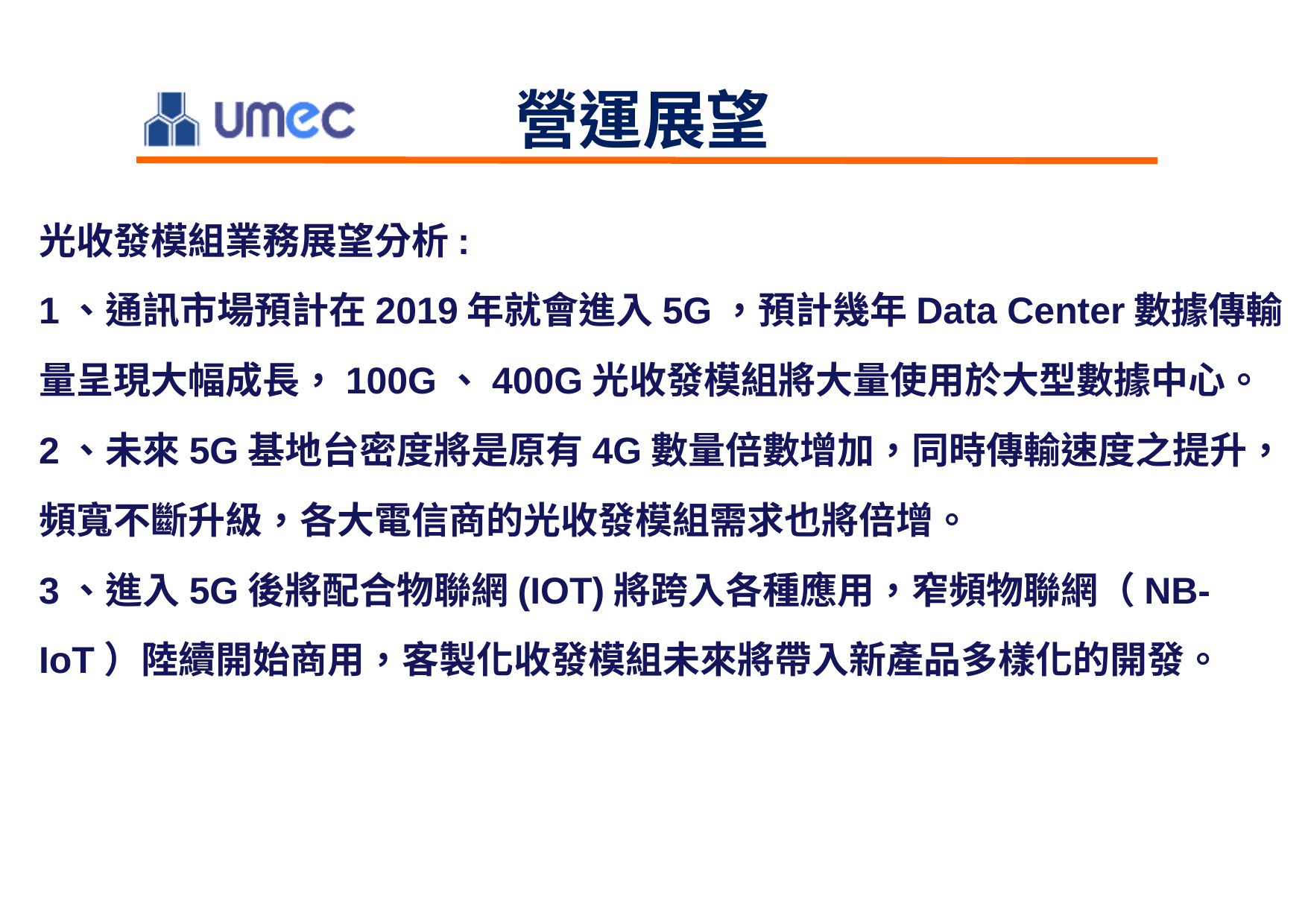

營運展望

光收發模組業務展望分析:
1、通訊市場預計在2019年就會進入5G，預計幾年Data Center數據傳輸量呈現大幅成長，100G、400G光收發模組將大量使用於大型數據中心。
2、未來5G基地台密度將是原有4G數量倍數增加，同時傳輸速度之提升，頻寬不斷升級，各大電信商的光收發模組需求也將倍增。
3、進入5G後將配合物聯網(IOT)將跨入各種應用，窄頻物聯網（NB-IoT）陸續開始商用，客製化收發模組未來將帶入新產品多樣化的開發。